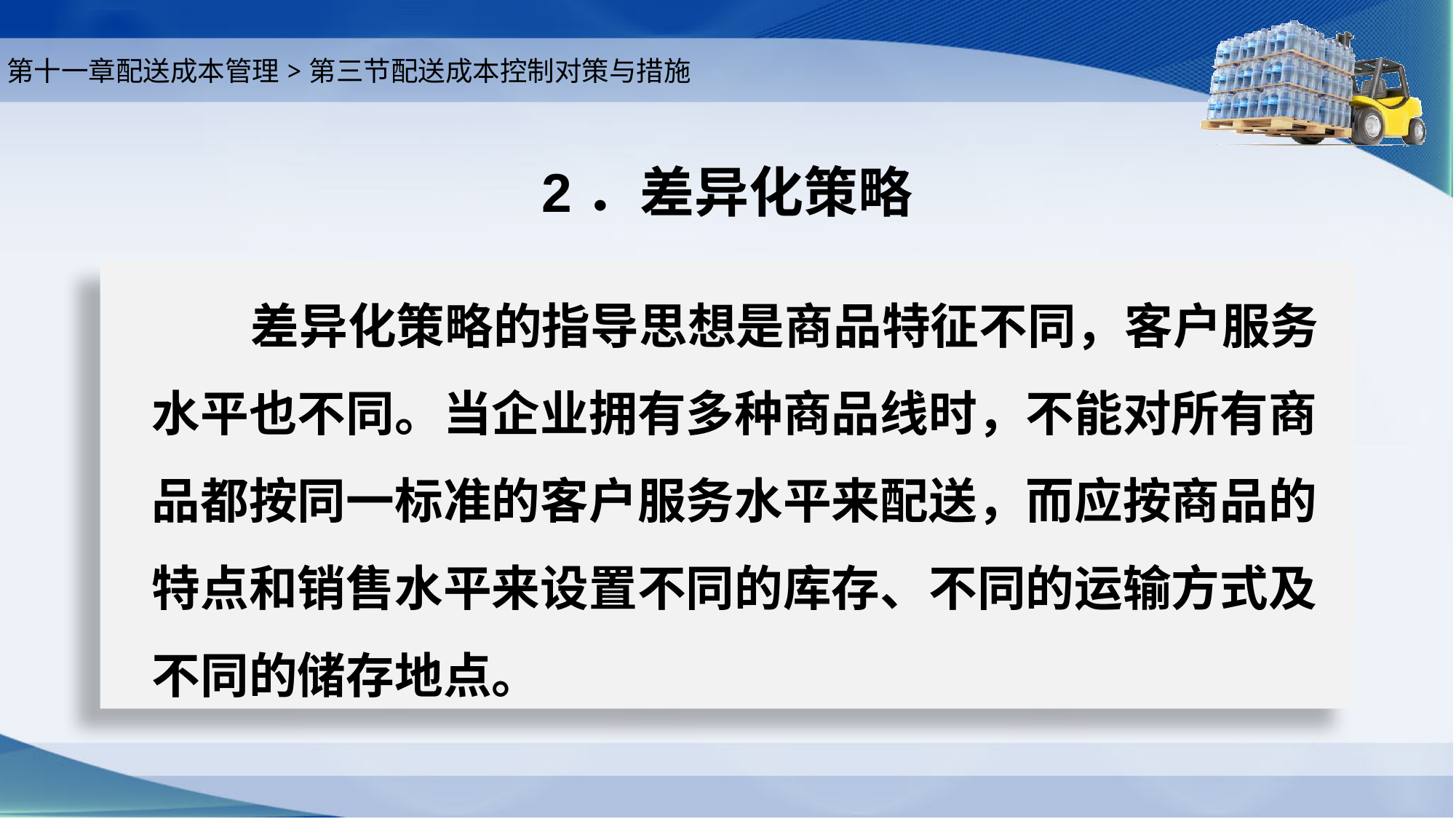

第十一章配送成本管理>第三节配送成本控制对策与措施
# 2．差异化策略
差异化策略的指导思想是商品特征不同，客户服务水平也不同。当企业拥有多种商品线时，不能对所有商品都按同一标准的客户服务水平来配送，而应按商品的特点和销售水平来设置不同的库存、不同的运输方式及不同的储存地点。